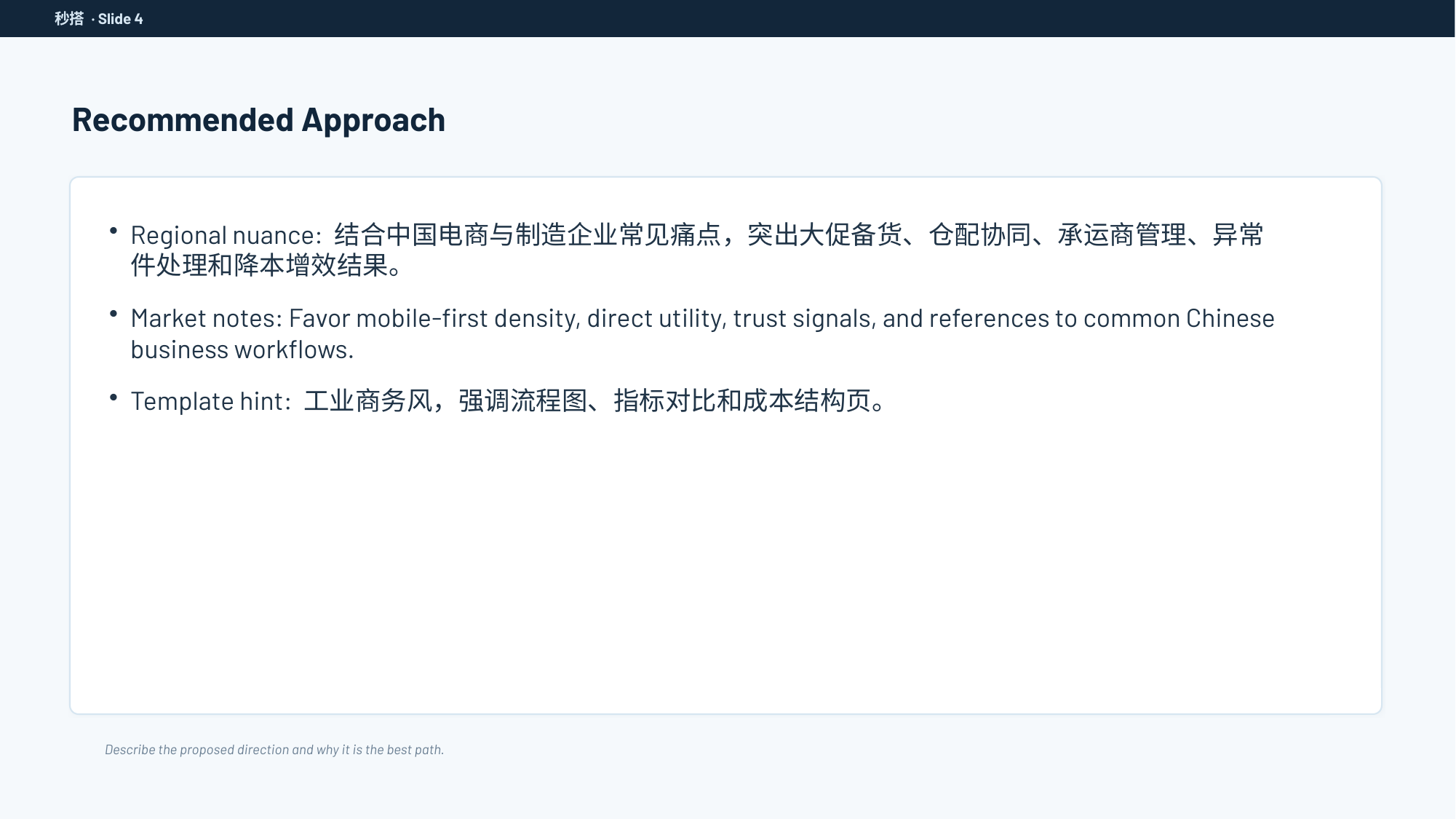

秒搭 · Slide 4
Recommended Approach

Regional nuance: 结合中国电商与制造企业常见痛点，突出大促备货、仓配协同、承运商管理、异常件处理和降本增效结果。
Market notes: Favor mobile-first density, direct utility, trust signals, and references to common Chinese business workflows.
Template hint: 工业商务风，强调流程图、指标对比和成本结构页。
Describe the proposed direction and why it is the best path.